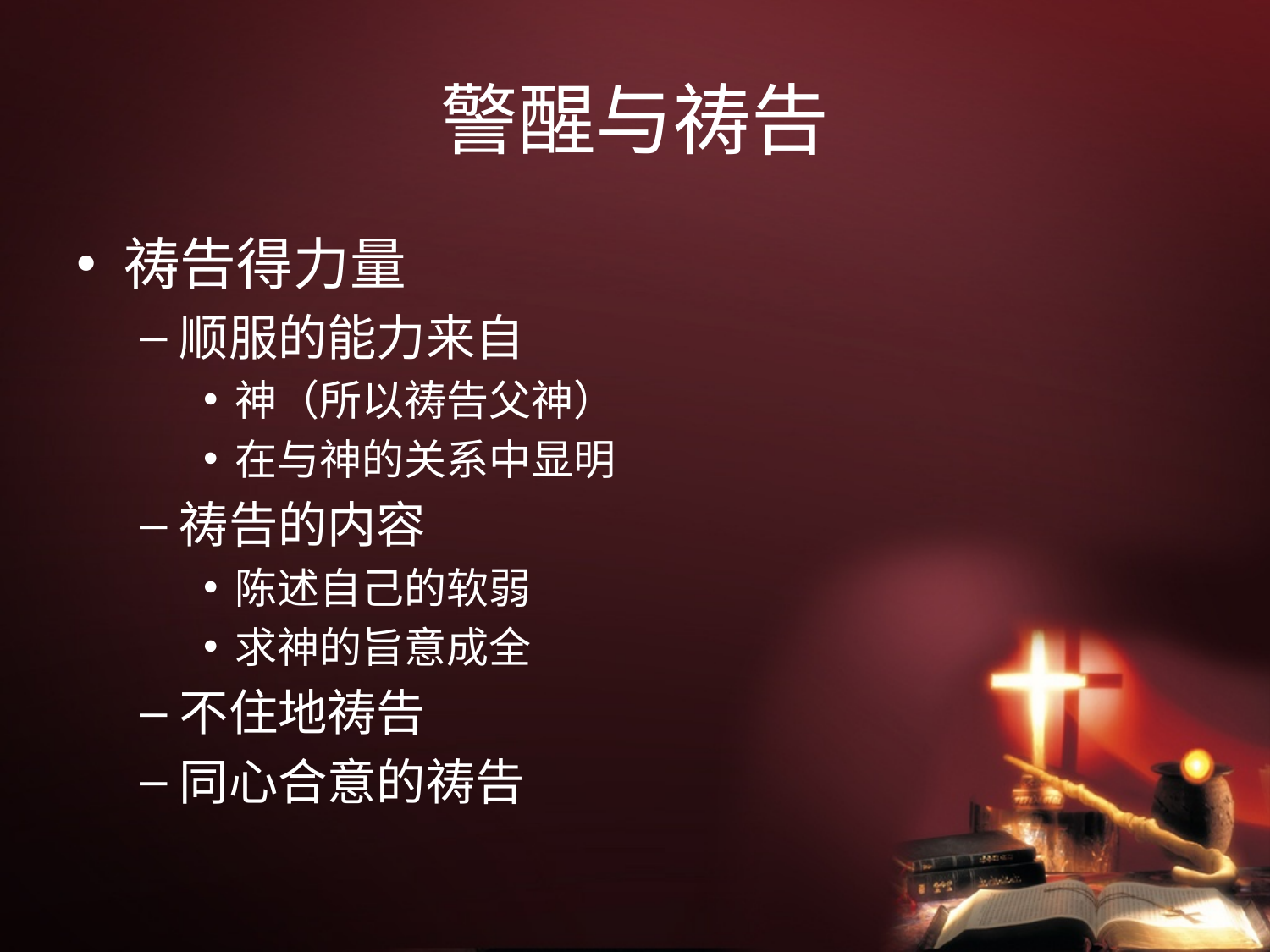

# 警醒与祷告
祷告得力量
顺服的能力来自
神（所以祷告父神）
在与神的关系中显明
祷告的内容
陈述自己的软弱
求神的旨意成全
不住地祷告
同心合意的祷告